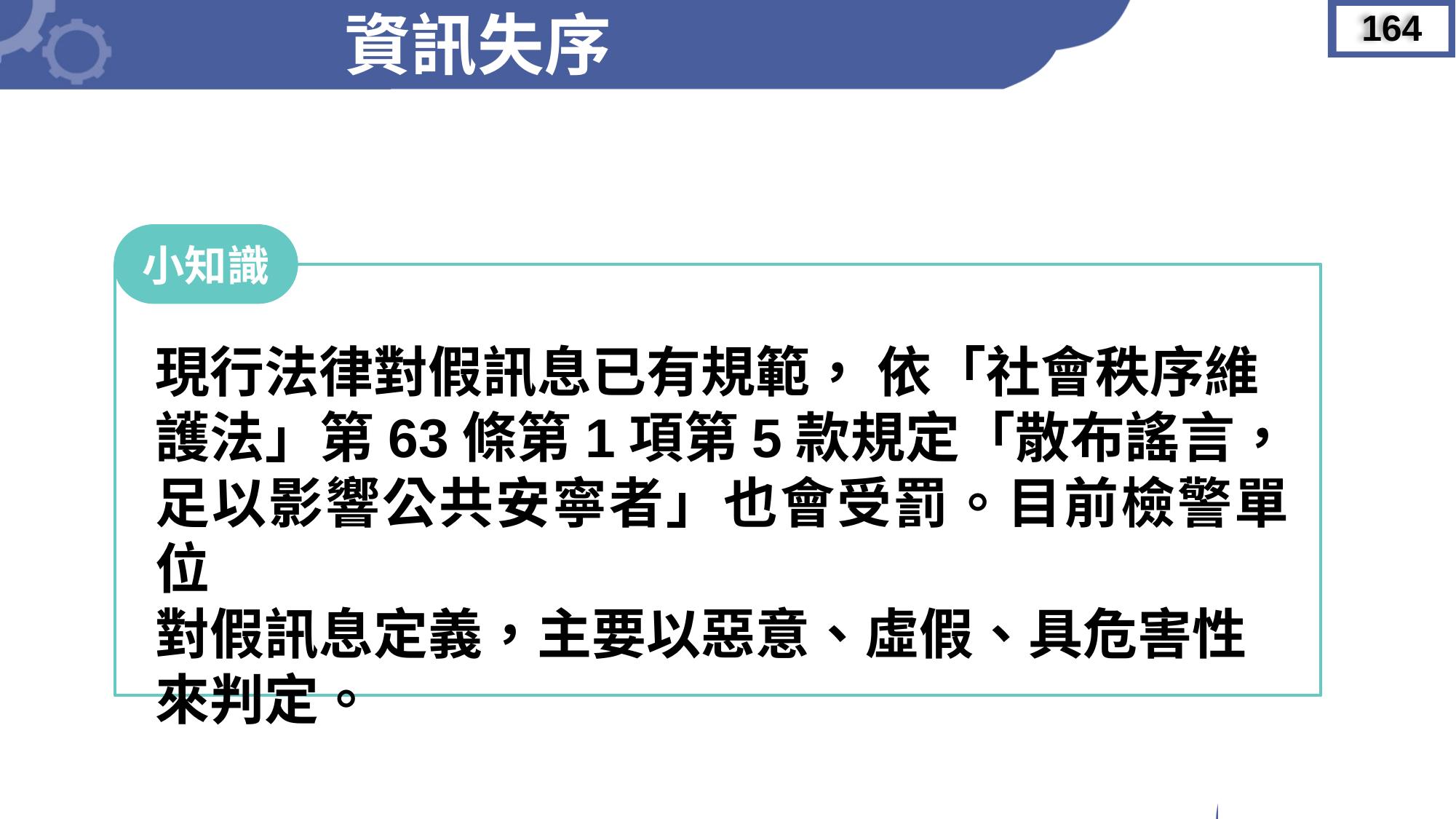

資訊失序
164

小知識

現行法律對假訊息已有規範， 依「社會秩序維
護法」第63條第1項第5款規定「散布謠言，足以影響公共安寧者」也會受罰。目前檢警單位
對假訊息定義，主要以惡意、虛假、具危害性
來判定。